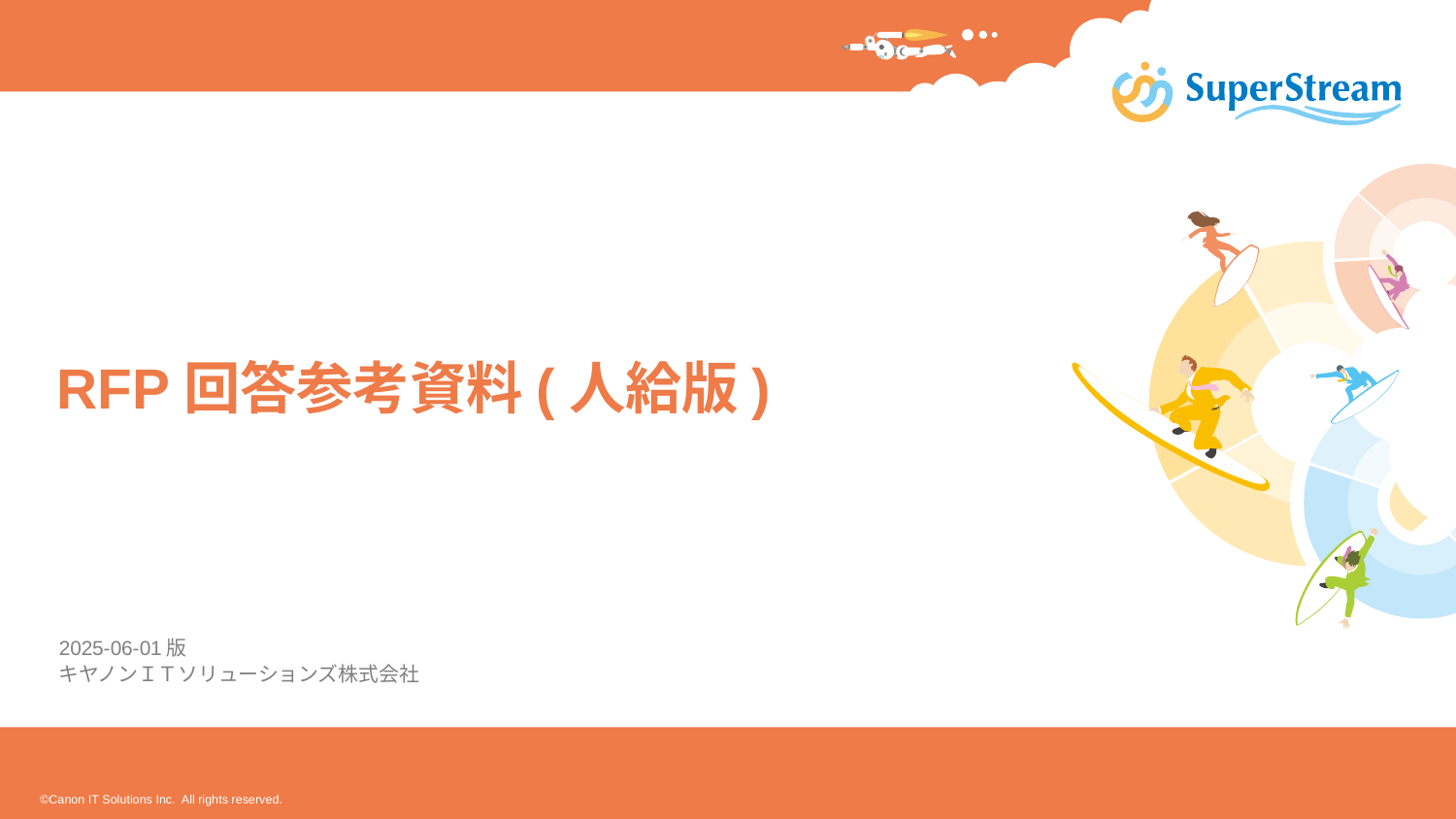

# RFP回答参考資料(人給版)
2025-06-01版
キヤノンＩＴソリューションズ株式会社
©Canon IT Solutions Inc.  All rights reserved.